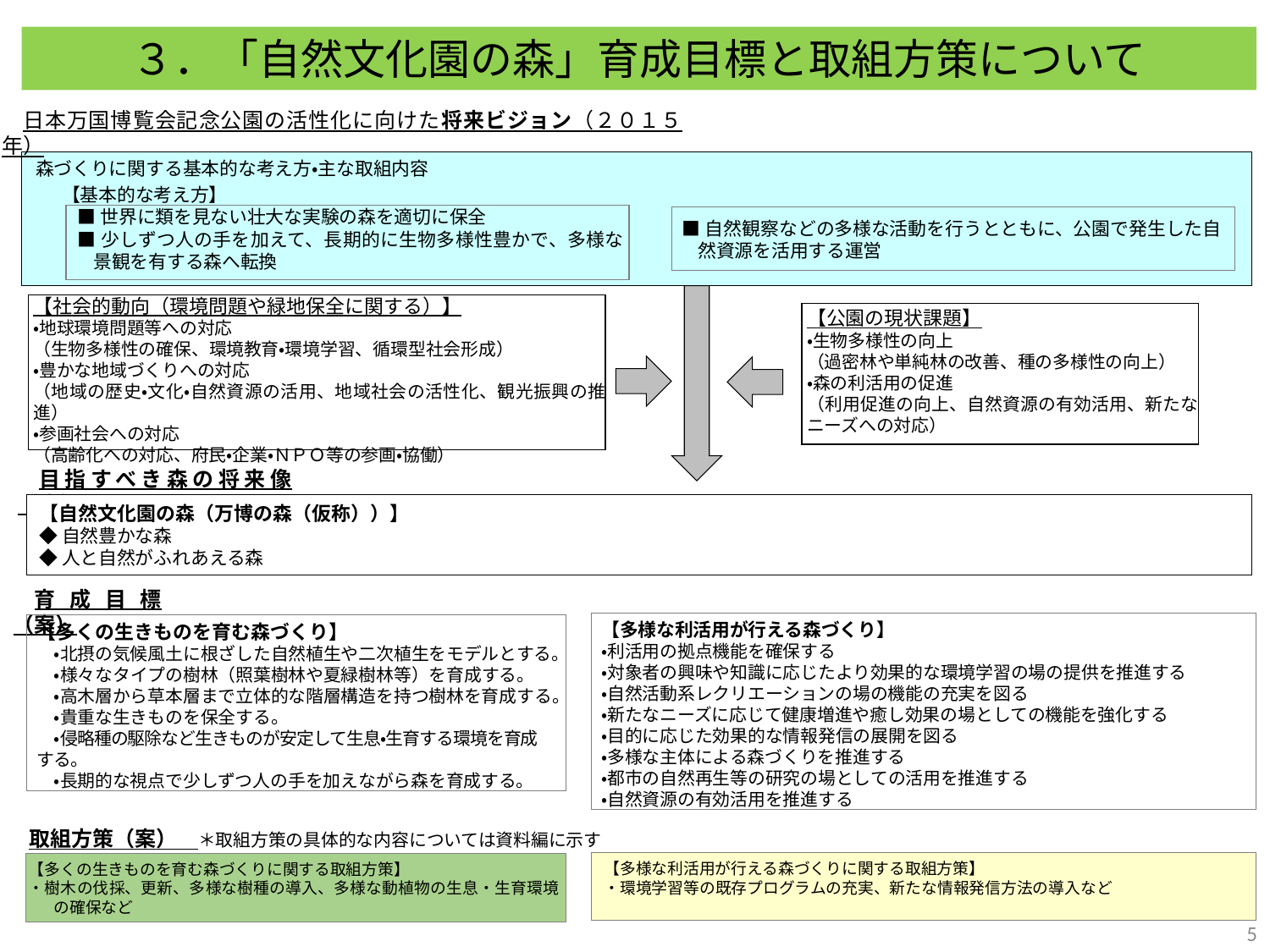

３．「自然文化園の森」育成目標と取組方策について
日本万国博覧会記念公園の活性化に向けた将来ビジョン（２０１５年）
森づくりに関する基本的な考え方・主な取組内容

　【基本的な考え方】
■世界に類を見ない壮大な実験の森を適切に保全
■少しずつ人の手を加えて、長期的に生物多様性豊かで、多様な景観を有する森へ転換

■自然観察などの多様な活動を行うとともに、公園で発生した自然資源を活用する運営

【社会的動向（環境問題や緑地保全に関する）】
・地球環境問題等への対応
（生物多様性の確保、環境教育・環境学習、循環型社会形成）
・豊かな地域づくりへの対応
（地域の歴史・文化・自然資源の活用、地域社会の活性化、観光振興の推進）
・参画社会への対応
（高齢化への対応、府民・企業・ＮＰＯ等の参画・協働）
【公園の現状課題】
・生物多様性の向上
（過密林や単純林の改善、種の多様性の向上）
・森の利活用の促進
（利用促進の向上、自然資源の有効活用、新たなニーズへの対応）

目指すべき森の将来像（案）
【自然文化園の森（万博の森（仮称））】
◆自然豊かな森
◆人と自然がふれあえる森
育成目標（案）
【多様な利活用が行える森づくり】
・利活用の拠点機能を確保する
・対象者の興味や知識に応じたより効果的な環境学習の場の提供を推進する
・自然活動系レクリエーションの場の機能の充実を図る
・新たなニーズに応じて健康増進や癒し効果の場としての機能を強化する
・目的に応じた効果的な情報発信の展開を図る
・多様な主体による森づくりを推進する
・都市の自然再生等の研究の場としての活用を推進する
・自然資源の有効活用を推進する
【多くの生きものを育む森づくり】
　・北摂の気候風土に根ざした自然植生や二次植生をモデルとする。
　・様々なタイプの樹林（照葉樹林や夏緑樹林等）を育成する。
　・高木層から草本層まで立体的な階層構造を持つ樹林を育成する。
　・貴重な生きものを保全する。
　・侵略種の駆除など生きものが安定して生息・生育する環境を育成する。
　・長期的な視点で少しずつ人の手を加えながら森を育成する。
取組方策（案）　＊取組方策の具体的な内容については資料編に示す
【多様な利活用が行える森づくりに関する取組方策】
・環境学習等の既存プログラムの充実、新たな情報発信方法の導入など
【多くの生きものを育む森づくりに関する取組方策】
・樹木の伐採、更新、多様な樹種の導入、多様な動植物の生息・生育環境の確保など

5